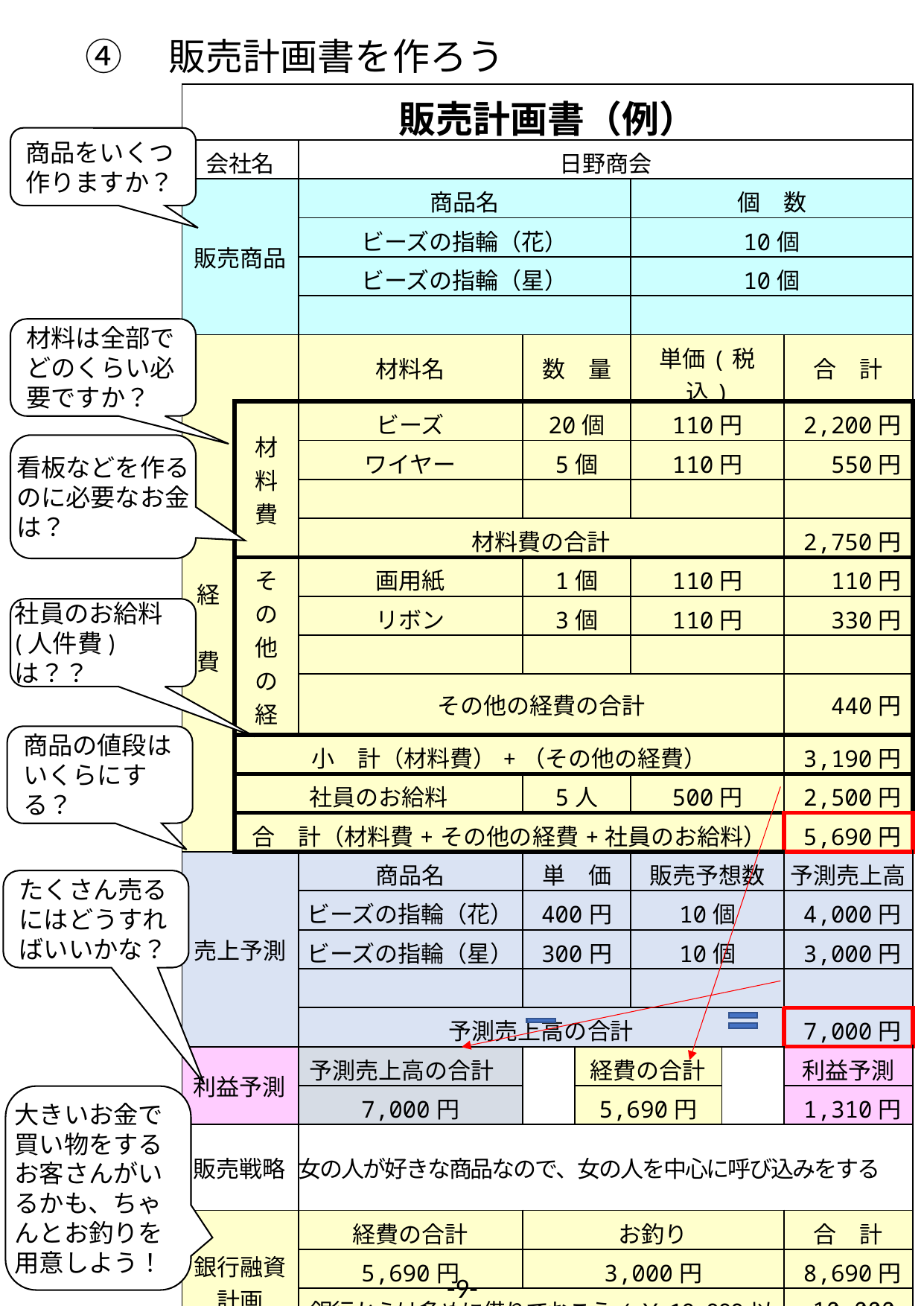

④　販売計画書を作ろう
| 販売計画書（例） |  |  |  |  |  |  |  |
| --- | --- | --- | --- | --- | --- | --- | --- |
| 会社名 |  | 日野商会 |  |  |  |  |  |
| 販売商品 |  | 商品名 |  |  | 個　数 |  |  |
|  |  | ビーズの指輪（花） |  |  | 10個 |  |  |
|  |  | ビーズの指輪（星） |  |  | 10個 |  |  |
|  |  |  |  |  |  |  |  |
|  |  | 材料名 | 数　量 |  | 単価(税込) |  | 合　計 |
| 経　費 | 材料費 | ビーズ | 20個 |  | 110円 |  | 2,200円 |
|  |  | ワイヤー | 5個 |  | 110円 |  | 550円 |
|  |  |  |  |  |  |  |  |
|  |  | 材料費の合計 |  |  |  |  | 2,750円 |
|  | その他の経費 | 画用紙 | 1個 |  | 110円 |  | 110円 |
|  |  | リボン | 3個 |  | 110円 |  | 330円 |
|  |  |  |  |  |  |  |  |
|  |  | その他の経費の合計 |  |  |  |  | 440円 |
|  | 小　計（材料費）+（その他の経費） |  |  |  |  |  | 3,190円 |
|  | 社員のお給料 |  | 5人 |  | 500円 |  | 2,500円 |
|  | 合　計（材料費+その他の経費+社員のお給料） |  |  |  |  |  | 5,690円 |
| 売上予測 |  | 商品名 | 単　価 |  | 販売予想数 |  | 予測売上高 |
|  |  | ビーズの指輪（花） | 400円 |  | 10個 |  | 4,000円 |
|  |  | ビーズの指輪（星） | 300円 |  | 10個 |  | 3,000円 |
|  |  |  |  |  |  |  |  |
|  |  | 予測売上高の合計 |  |  |  |  | 7,000円 |
| 利益予測 |  | 予測売上高の合計 |  | 経費の合計 |  |  | 利益予測 |
|  |  | 7,000円 |  | 5,690円 |  |  | 1,310円 |
| 販売戦略 |  | 女の人が好きな商品なので、女の人を中心に呼び込みをする |  |  |  |  |  |
| 銀行融資 計画 |  | 経費の合計 | お釣り | お釣り |  |  | 合　計 |
|  |  | 5,690円 | 3,000円 |  |  |  | 8,690円 |
|  |  | 銀行からは多めに借りておこう(￥10,000以内) |  |  |  |  | 10,000円 |
商品をいくつ作りますか？
材料は全部でどのくらい必要ですか？
看板などを作るのに必要なお金は？
社員のお給料(人件費)は？？
商品の値段はいくらにする？
たくさん売るにはどうすればいいかな？

大きいお金で買い物をするお客さんがいるかも、ちゃんとお釣りを用意しよう！
-9-